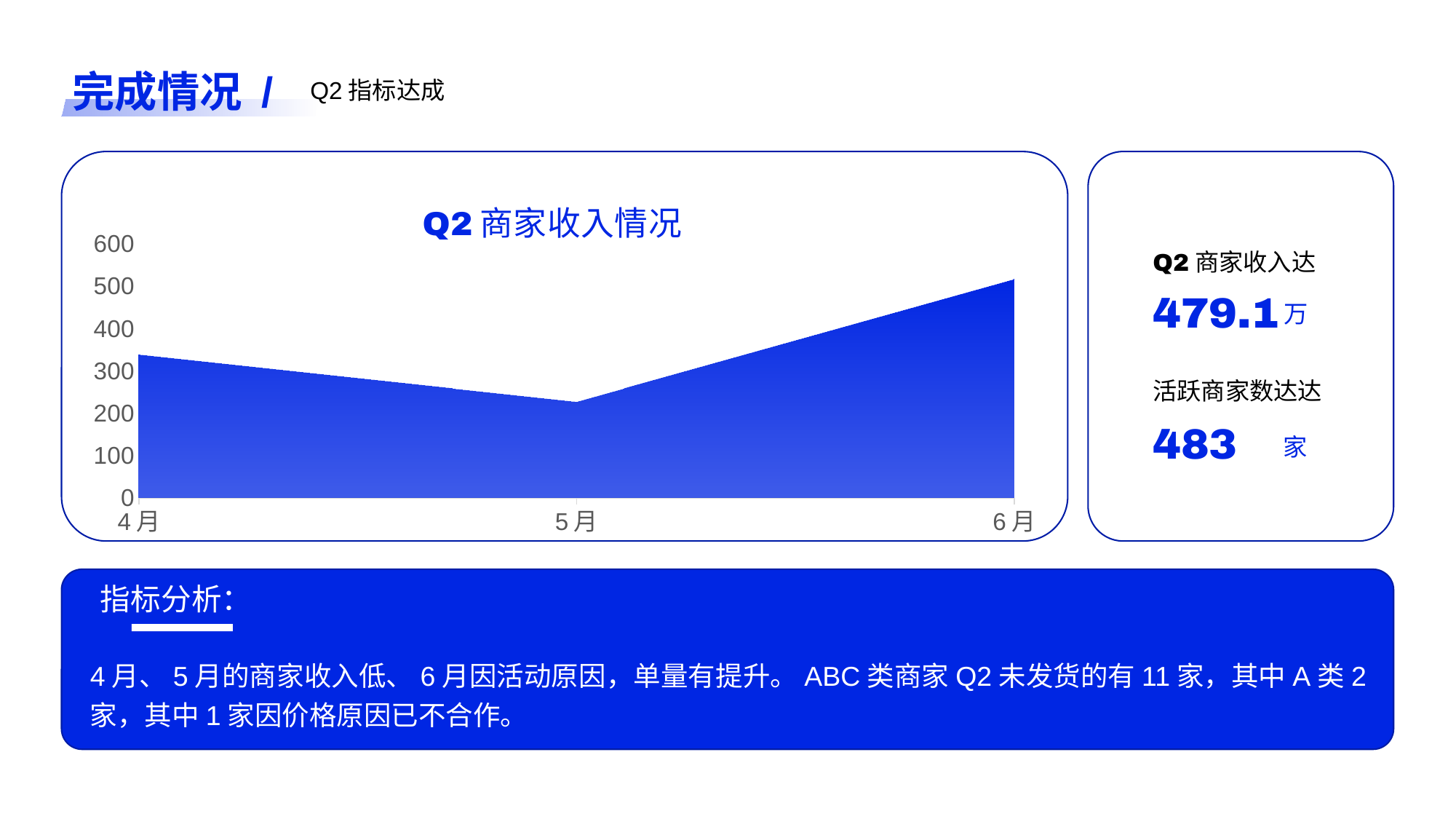

完成情况 /

Q2指标达成

### Chart: Q2商家收入情况

| Category | 系列 1 |
|---|---|
| 4月 | 338.0 |
| 5月 | 227.0 |
| 6月 | 516.0 |
Q2商家收入达
479.1
万
活跃商家数达达
483
家

指标分析：

4月、5月的商家收入低、6月因活动原因，单量有提升。ABC类商家Q2未发货的有11家，其中A类2家，其中1家因价格原因已不合作。